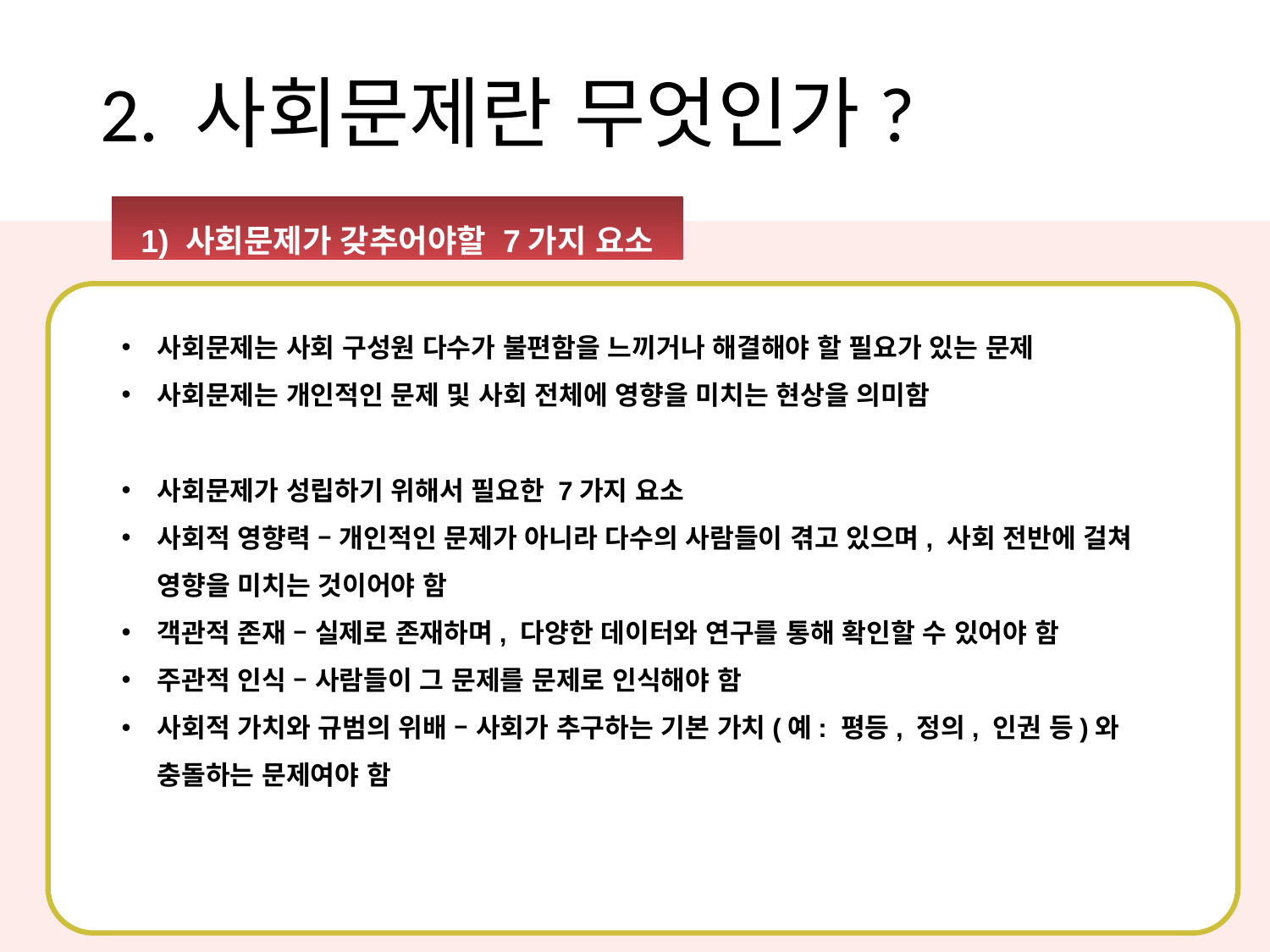

# 2. 사회문제란 무엇인가?
1) 사회문제가 갖추어야할 7가지 요소

사회문제는 사회 구성원 다수가 불편함을 느끼거나 해결해야 할 필요가 있는 문제
사회문제는 개인적인 문제 및 사회 전체에 영향을 미치는 현상을 의미함

사회문제가 성립하기 위해서 필요한 7가지 요소
사회적 영향력 – 개인적인 문제가 아니라 다수의 사람들이 겪고 있으며, 사회 전반에 걸쳐 영향을 미치는 것이어야 함
객관적 존재 – 실제로 존재하며, 다양한 데이터와 연구를 통해 확인할 수 있어야 함
주관적 인식 – 사람들이 그 문제를 문제로 인식해야 함
사회적 가치와 규범의 위배 – 사회가 추구하는 기본 가치(예: 평등, 정의, 인권 등)와 충돌하는 문제여야 함

29쪽